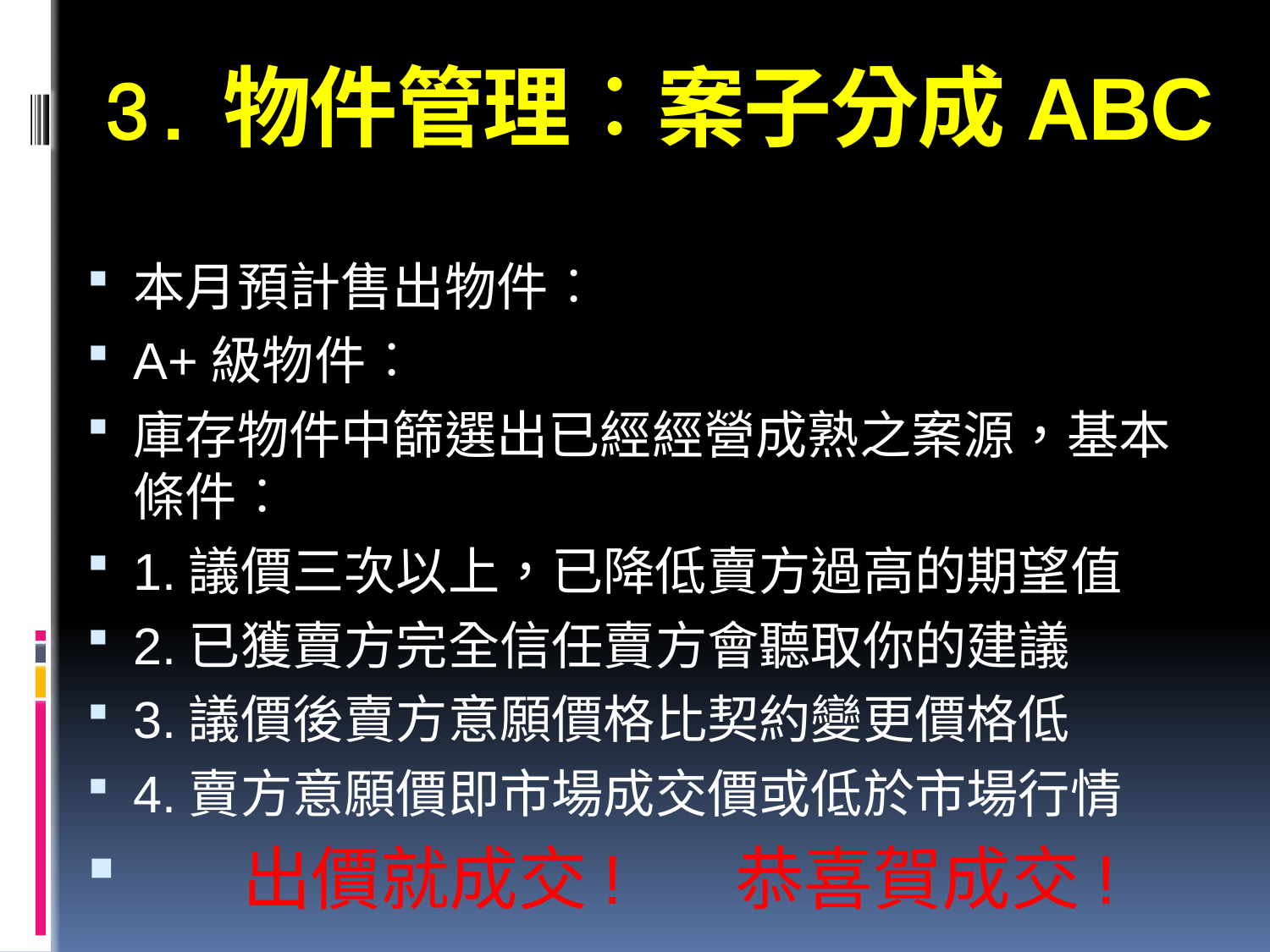

# 3.物件管理︰案子分成ABC
本月預計售出物件︰
A+級物件︰
庫存物件中篩選出已經經營成熟之案源，基本條件︰
1.議價三次以上，已降低賣方過高的期望值
2.已獲賣方完全信任賣方會聽取你的建議
3.議價後賣方意願價格比契約變更價格低
4.賣方意願價即市場成交價或低於市場行情
      出價就成交!     恭喜賀成交!